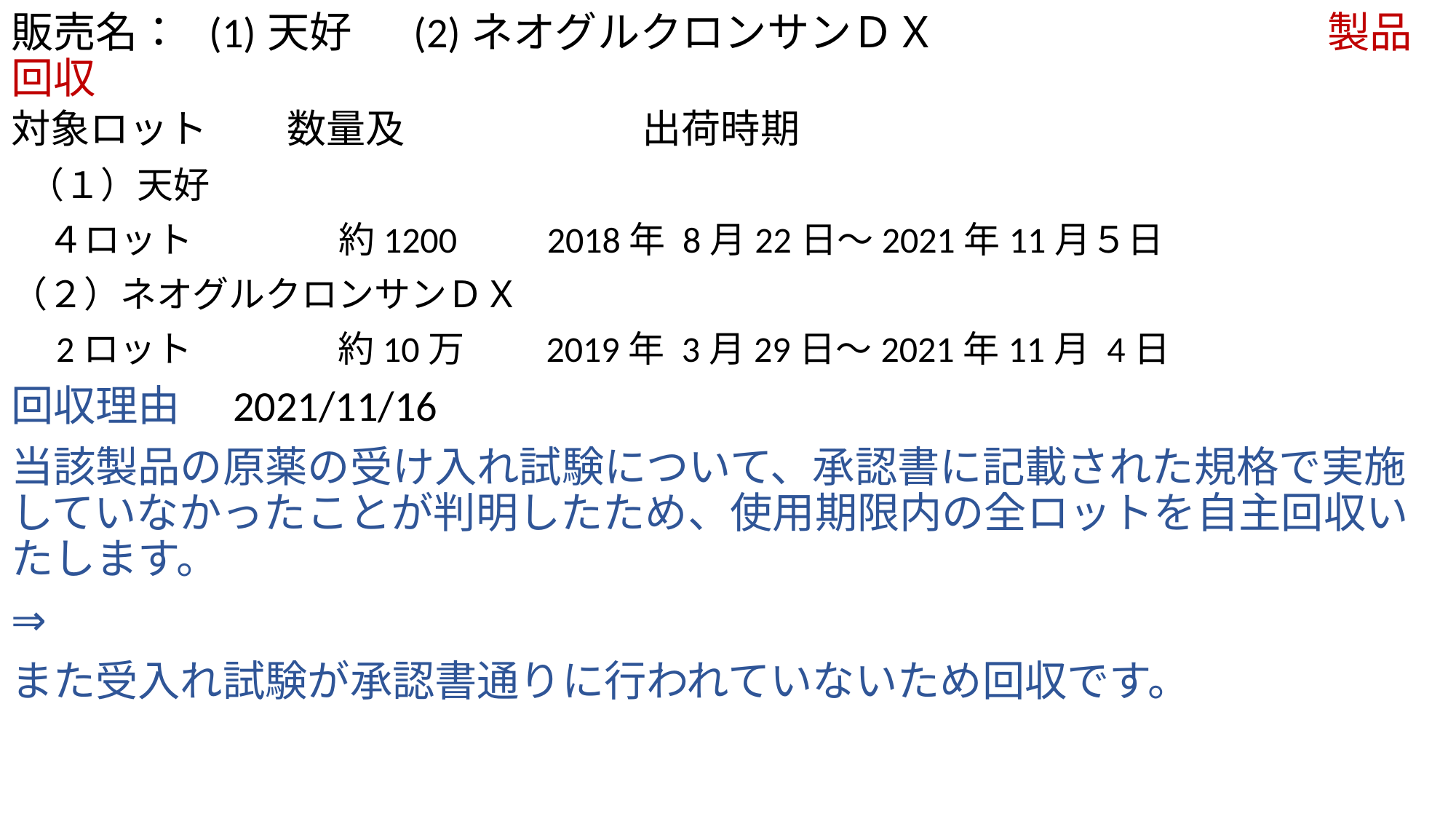

# 販売名：  (1)天好　 (2)ネオグルクロンサンＤＸ　 　　　　　　　　製品回収
対象ロット　　数量及　　　　　　出荷時期
 （１）天好
　４ロット　　　　約1200　　2018年 8月22日～2021年11月５日
（２）ネオグルクロンサンＤＸ
　2ロット　　　　約10万　　2019年 3月29日～2021年11月 4日
回収理由　2021/11/16
当該製品の原薬の受け入れ試験について、承認書に記載された規格で実施していなかったことが判明したため、使用期限内の全ロットを自主回収いたします。
⇒
また受入れ試験が承認書通りに行われていないため回収です。